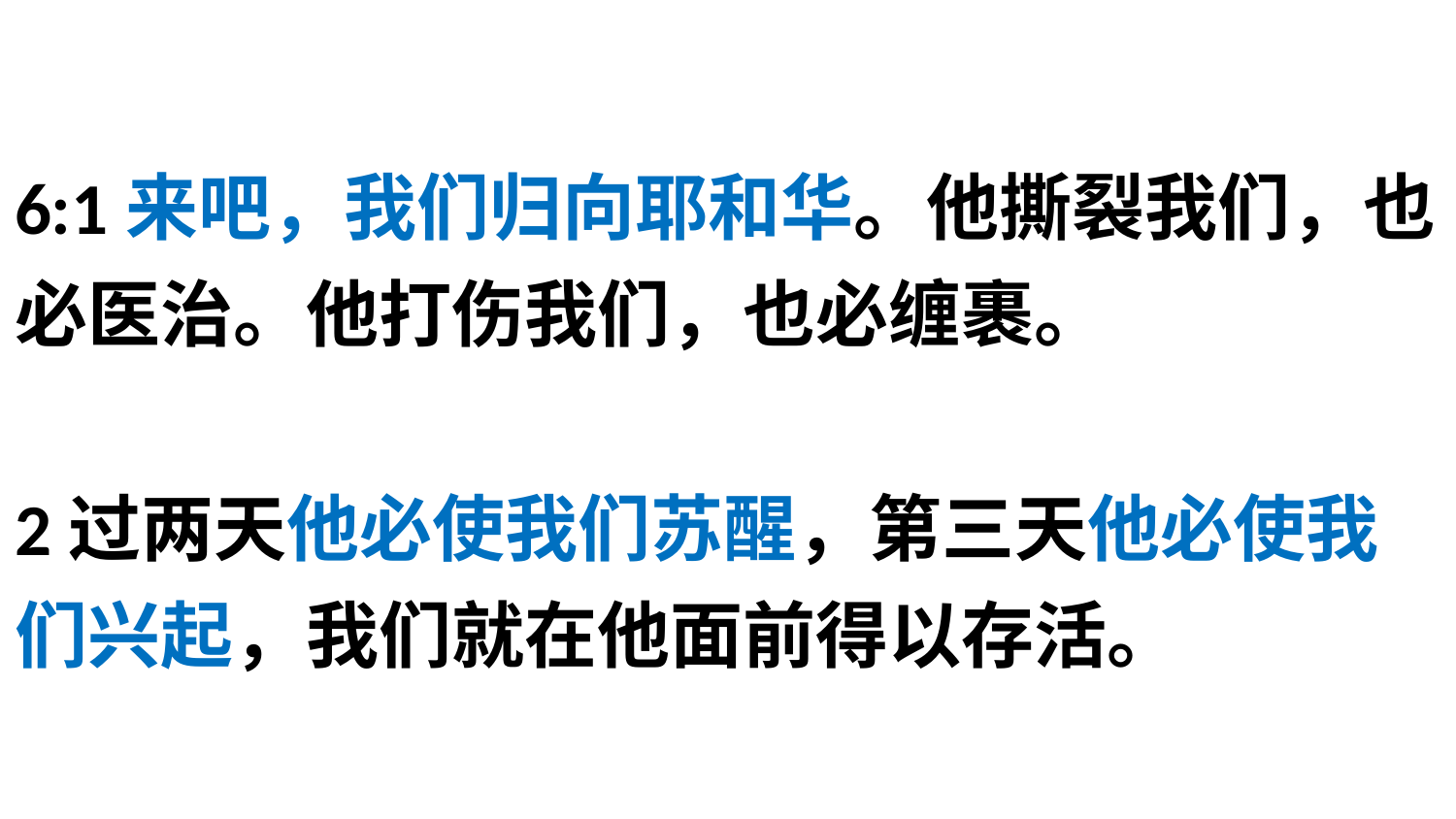

# 6:1来吧，我们归向耶和华。他撕裂我们，也必医治。他打伤我们，也必缠裹。 2过两天他必使我们苏醒，第三天他必使我们兴起，我们就在他面前得以存活。